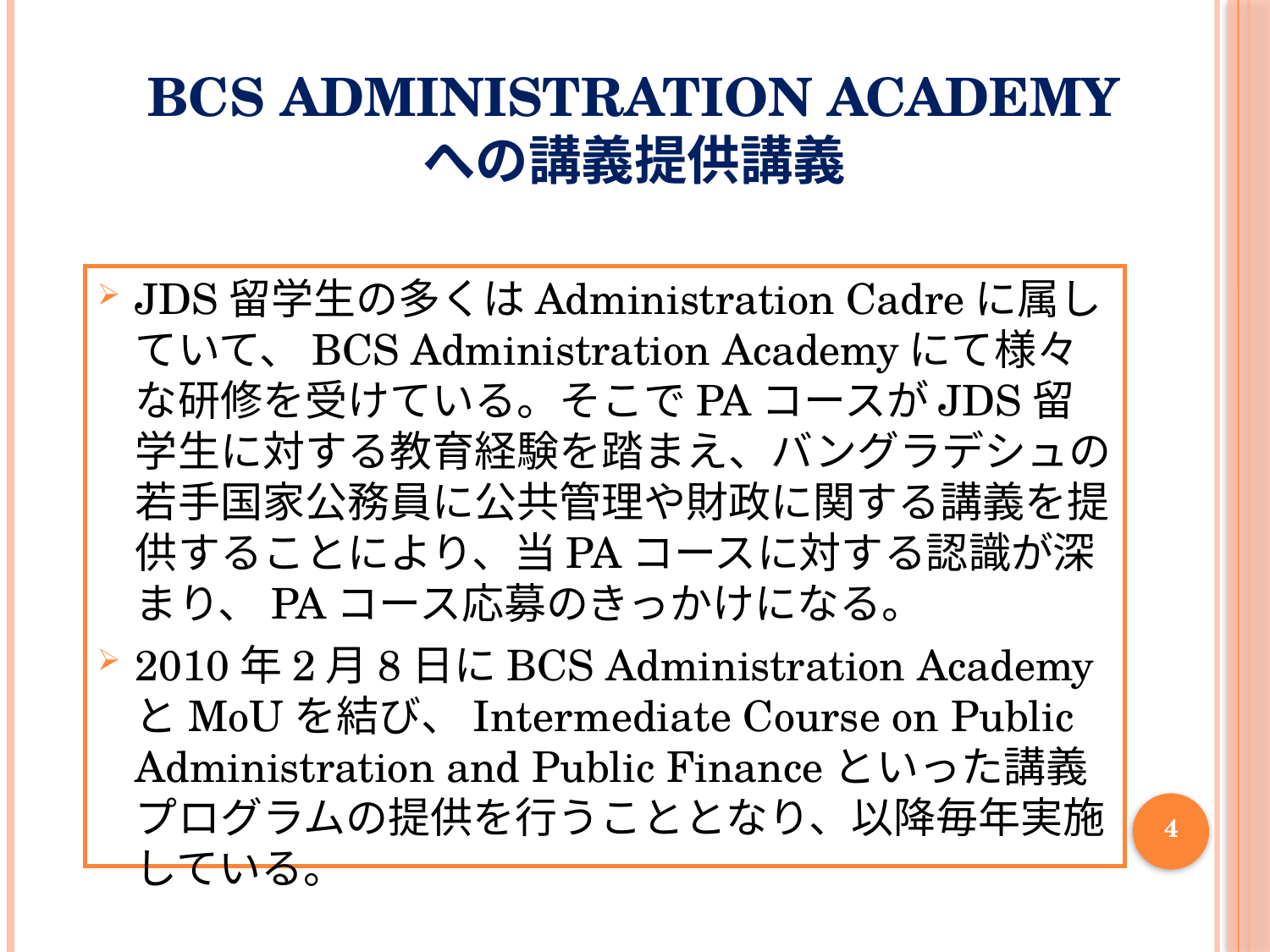

# BCS Administration Academy への講義提供講義
JDS留学生の多くはAdministration Cadreに属していて、BCS Administration Academyにて様々な研修を受けている。そこでPAコースがJDS留学生に対する教育経験を踏まえ、バングラデシュの若手国家公務員に公共管理や財政に関する講義を提供することにより、当PAコースに対する認識が深まり、PAコース応募のきっかけになる。
2010年2月8日にBCS Administration AcademyとMoUを結び、Intermediate Course on Public Administration and Public Financeといった講義プログラムの提供を行うこととなり、以降毎年実施している。
4